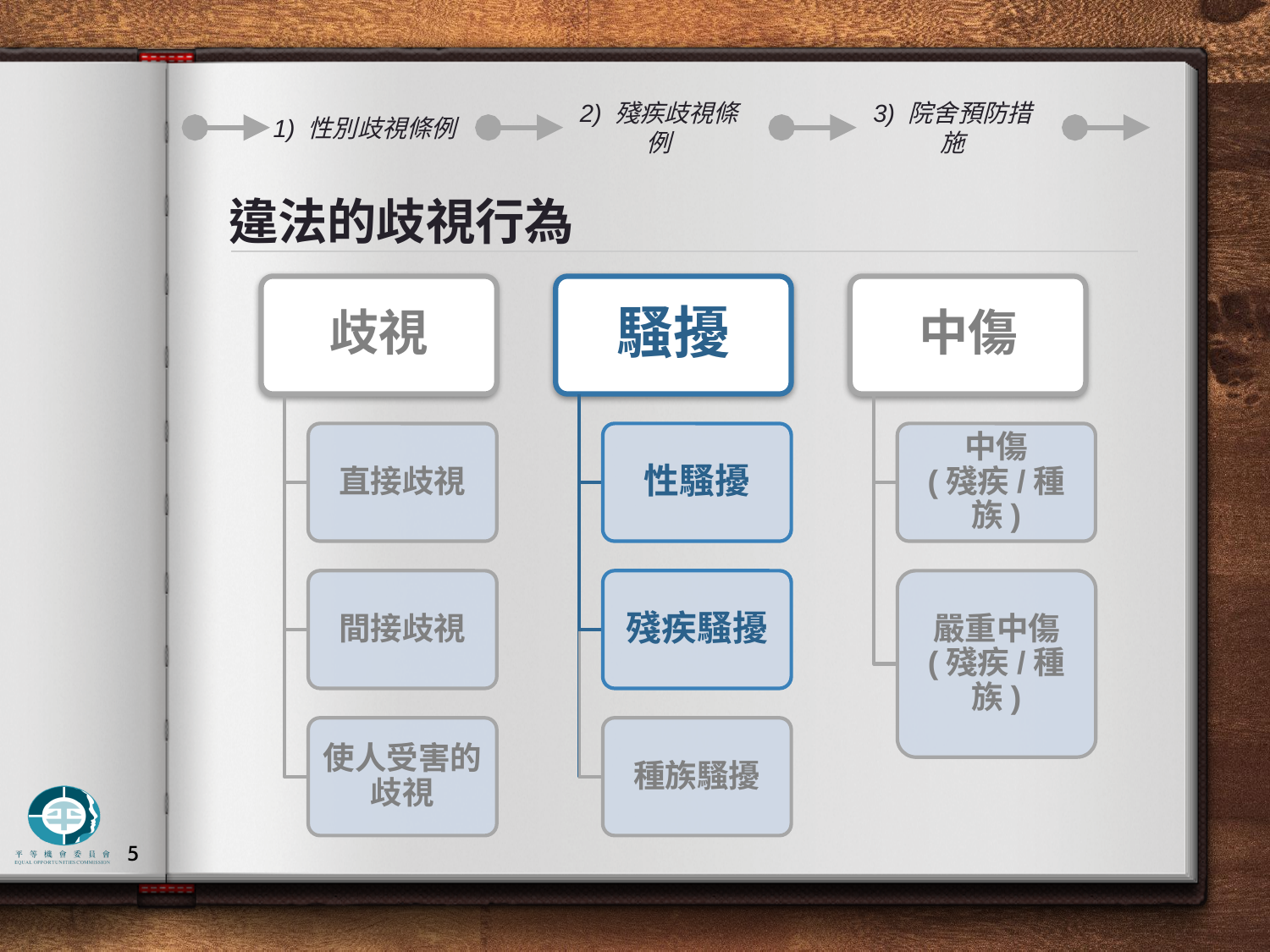

1) 性別歧視條例
2) 殘疾歧視條例
3) 院舍預防措施
# 違法的歧視行為
歧視
直接歧視
間接歧視
使人受害的歧視
騷擾
性騷擾
殘疾騷擾
種族騷擾
中傷
中傷
(殘疾/種族)
嚴重中傷
(殘疾/種族)